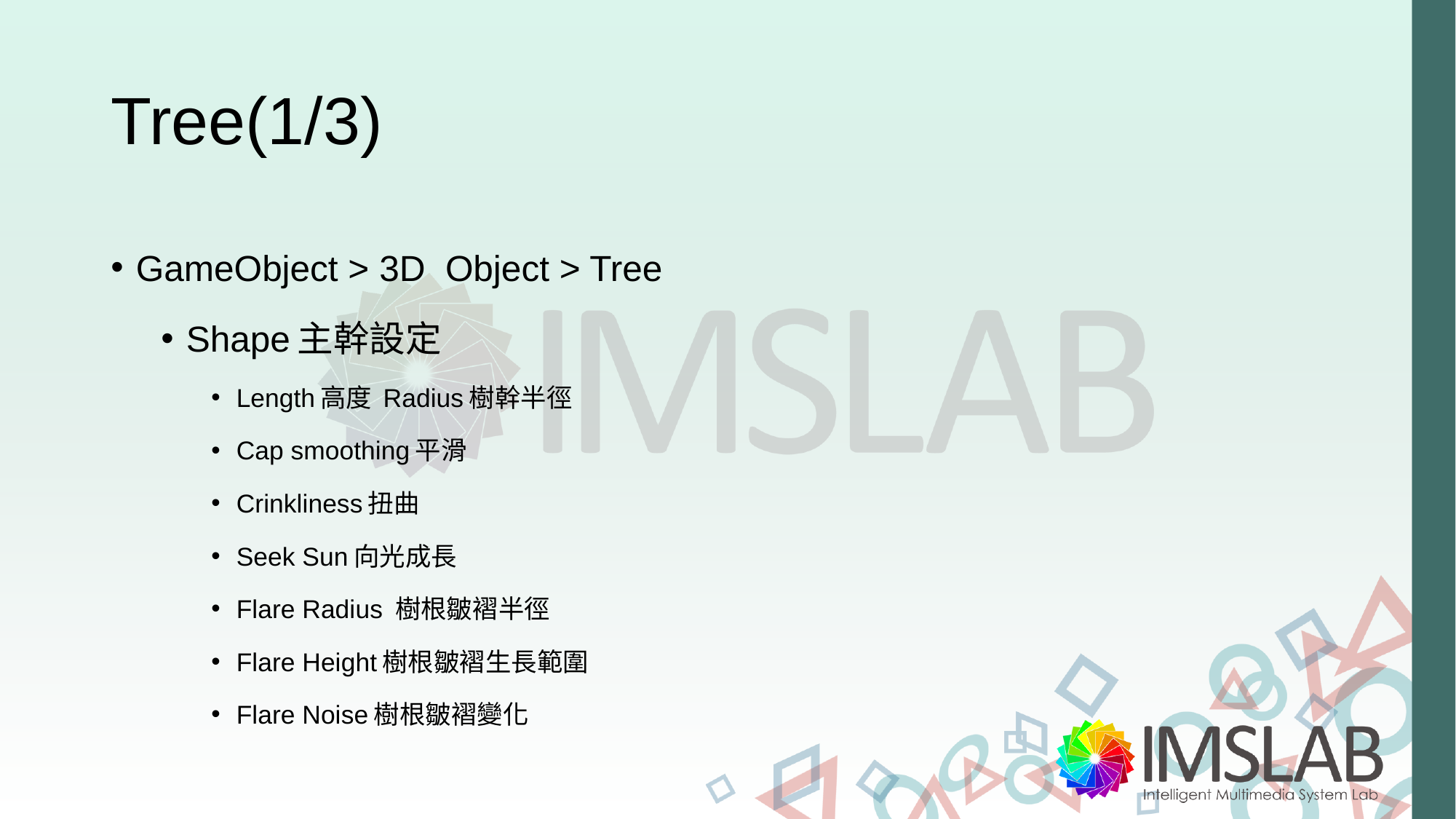

# Tree(1/3)
GameObject > 3D  Object > Tree
Shape主幹設定
Length高度 Radius樹幹半徑
Cap smoothing平滑
Crinkliness扭曲
Seek Sun向光成長
Flare Radius 樹根皺褶半徑
Flare Height樹根皺褶生長範圍
Flare Noise樹根皺褶變化